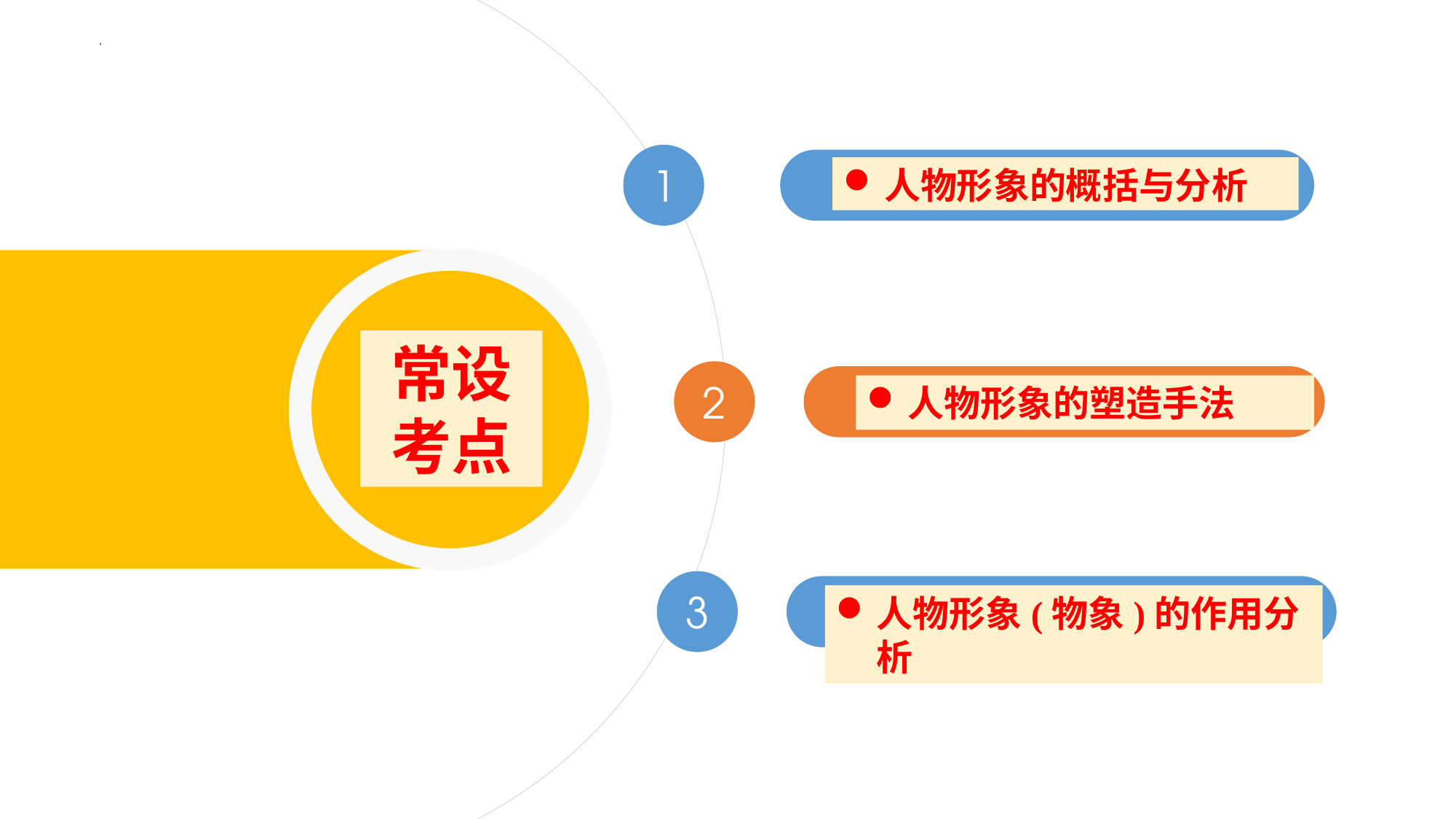

1

人物形象的概括与分析

常设考点
2

人物形象的塑造手法
3

人物形象(物象)的作用分析